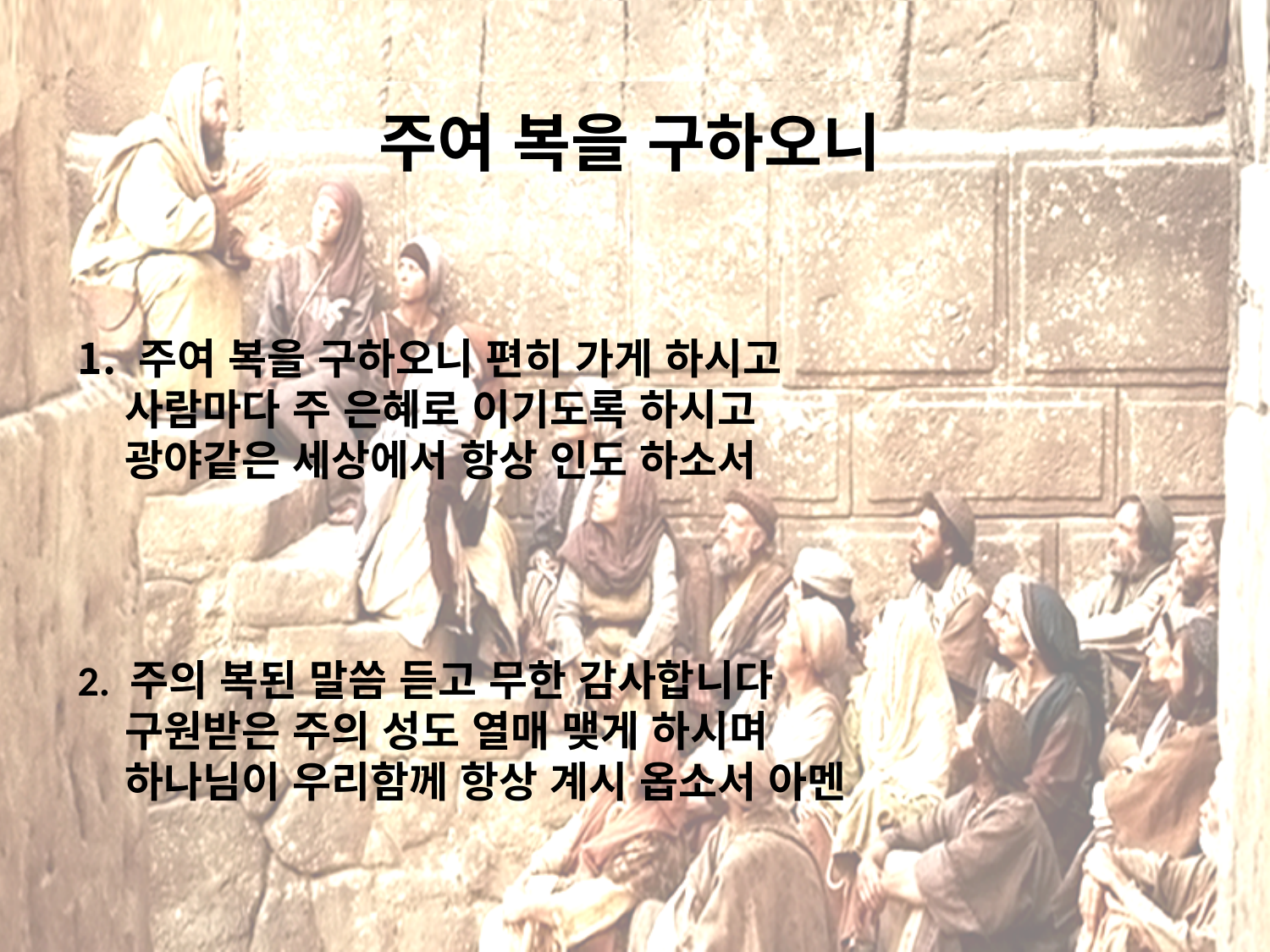

# 주여 복을 구하오니
 주여 복을 구하오니 편히 가게 하시고
    사람마다 주 은혜로 이기도록 하시고
    광야같은 세상에서 항상 인도 하소서

2. 주의 복된 말씀 듣고 무한 감사합니다
    구원받은 주의 성도 열매 맺게 하시며
    하나님이 우리함께 항상 계시 옵소서 아멘